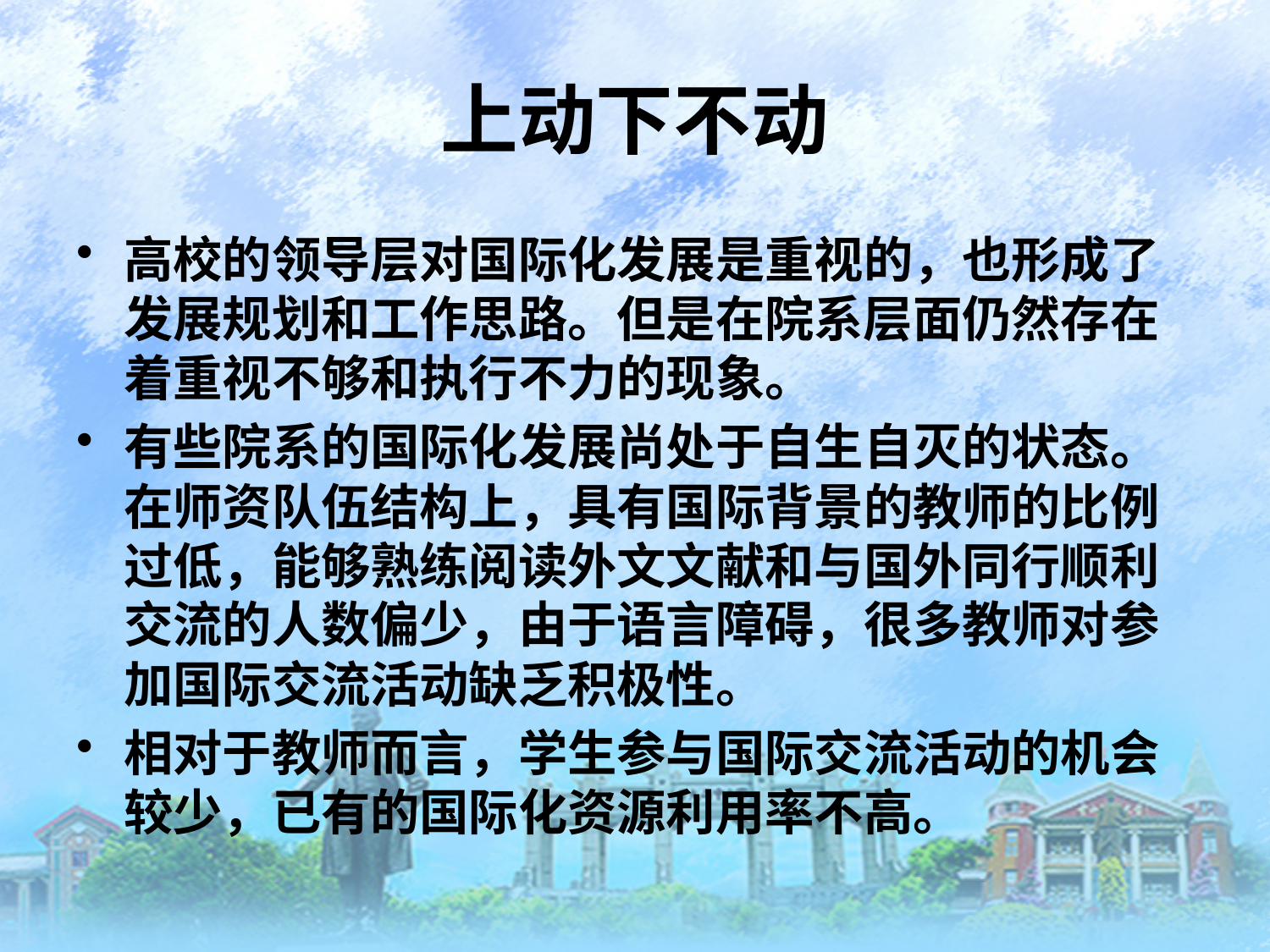

# 上动下不动
高校的领导层对国际化发展是重视的，也形成了发展规划和工作思路。但是在院系层面仍然存在着重视不够和执行不力的现象。
有些院系的国际化发展尚处于自生自灭的状态。在师资队伍结构上，具有国际背景的教师的比例过低，能够熟练阅读外文文献和与国外同行顺利交流的人数偏少，由于语言障碍，很多教师对参加国际交流活动缺乏积极性。
相对于教师而言，学生参与国际交流活动的机会较少，已有的国际化资源利用率不高。